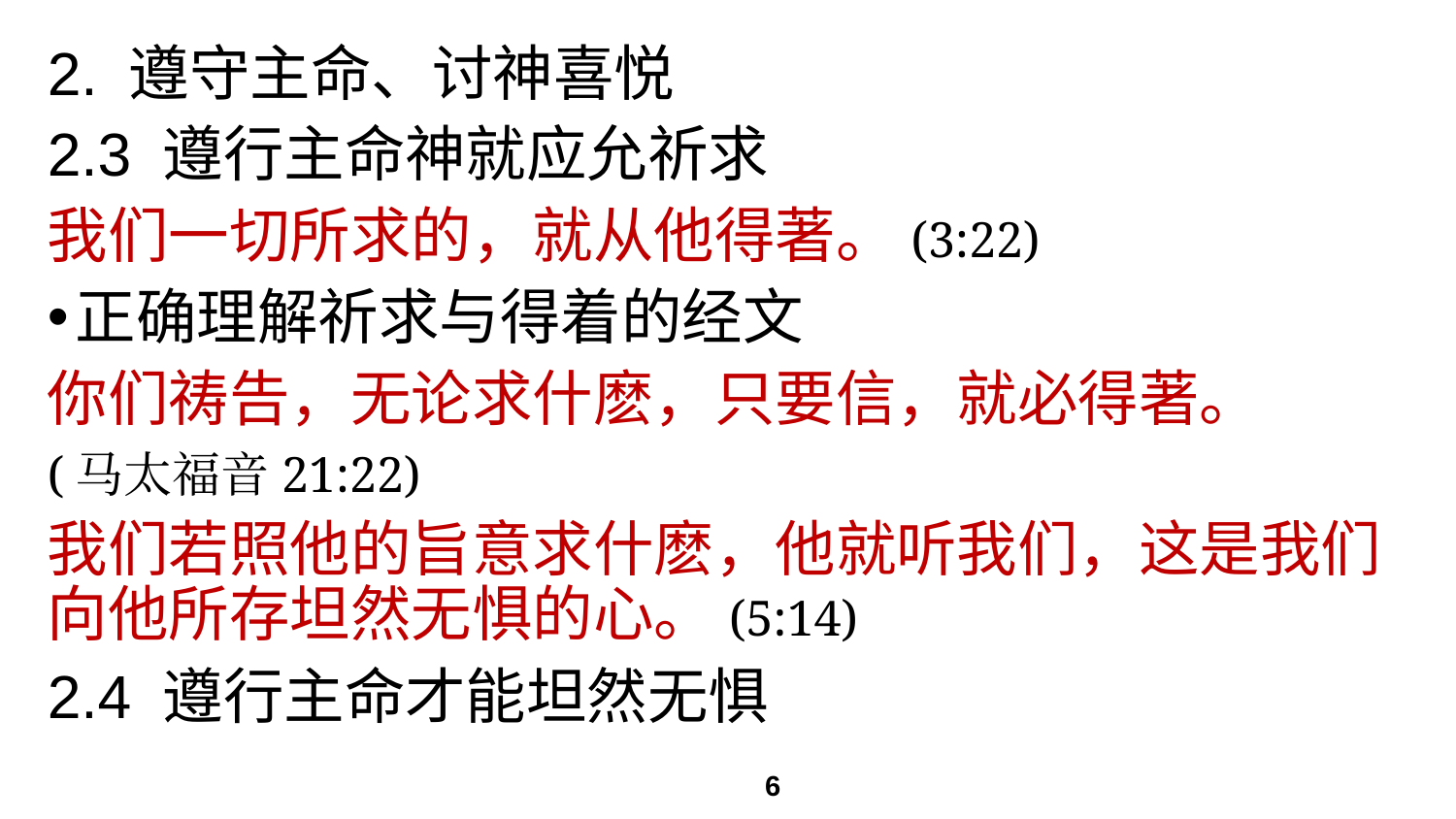

# 2. 遵守主命、讨神喜悦
2.3 遵行主命神就应允祈求
我们一切所求的，就从他得著。(3:22)
正确理解祈求与得着的经文
你们祷告，无论求什麽，只要信，就必得著。
(马太福音21:22)
我们若照他的旨意求什麽，他就听我们，这是我们向他所存坦然无惧的心。(5:14)
2.4 遵行主命才能坦然无惧
6